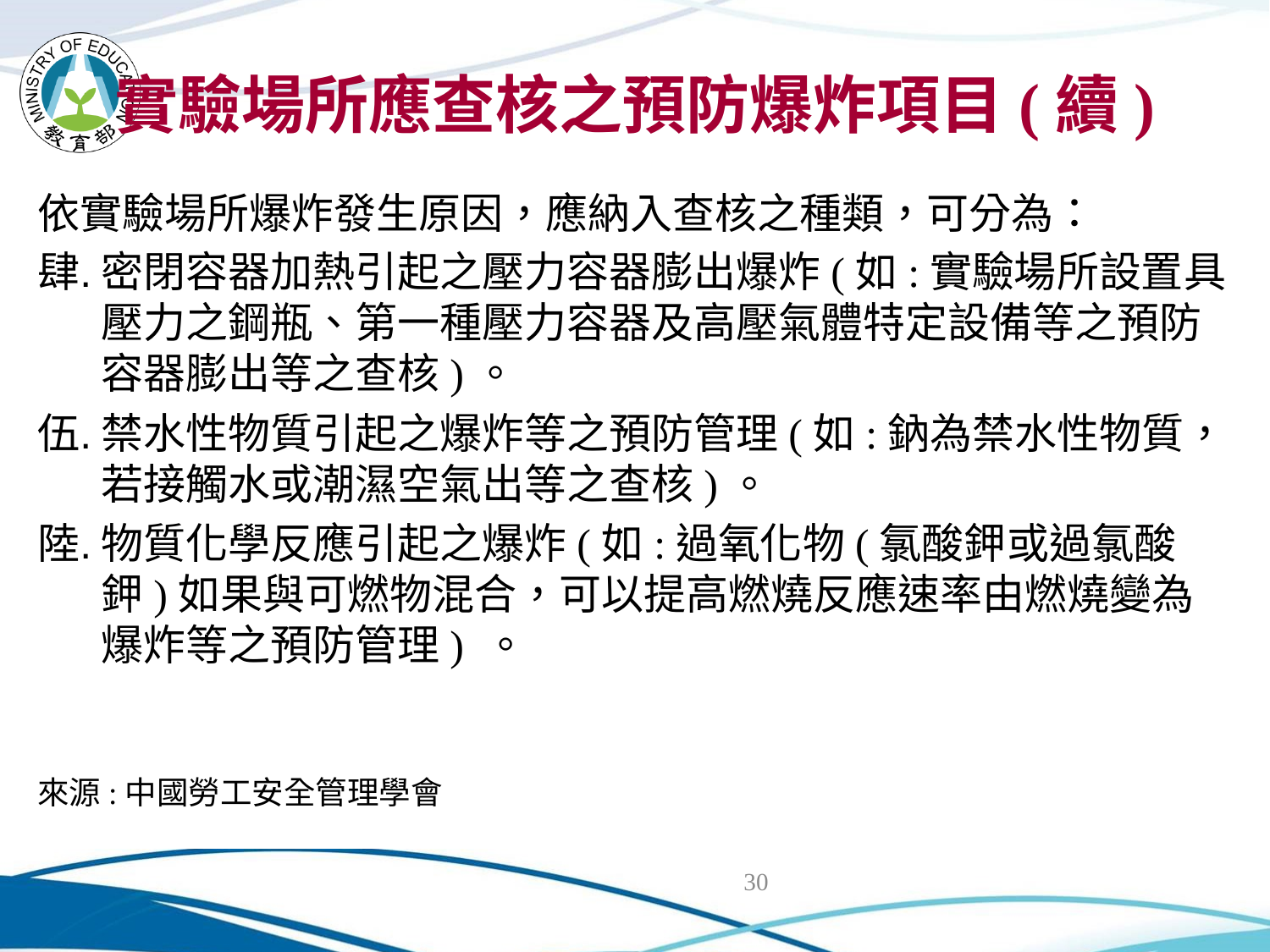

# 實驗場所應查核之預防爆炸項目(續)
依實驗場所爆炸發生原因，應納入查核之種類，可分為：
密閉容器加熱引起之壓力容器膨出爆炸(如:實驗場所設置具壓力之鋼瓶、第一種壓力容器及高壓氣體特定設備等之預防容器膨出等之查核)。
禁水性物質引起之爆炸等之預防管理(如:鈉為禁水性物質，若接觸水或潮濕空氣出等之查核)。
物質化學反應引起之爆炸(如:過氧化物(氯酸鉀或過氯酸鉀)如果與可燃物混合，可以提高燃燒反應速率由燃燒變為爆炸等之預防管理) 。
來源:中國勞工安全管理學會
30